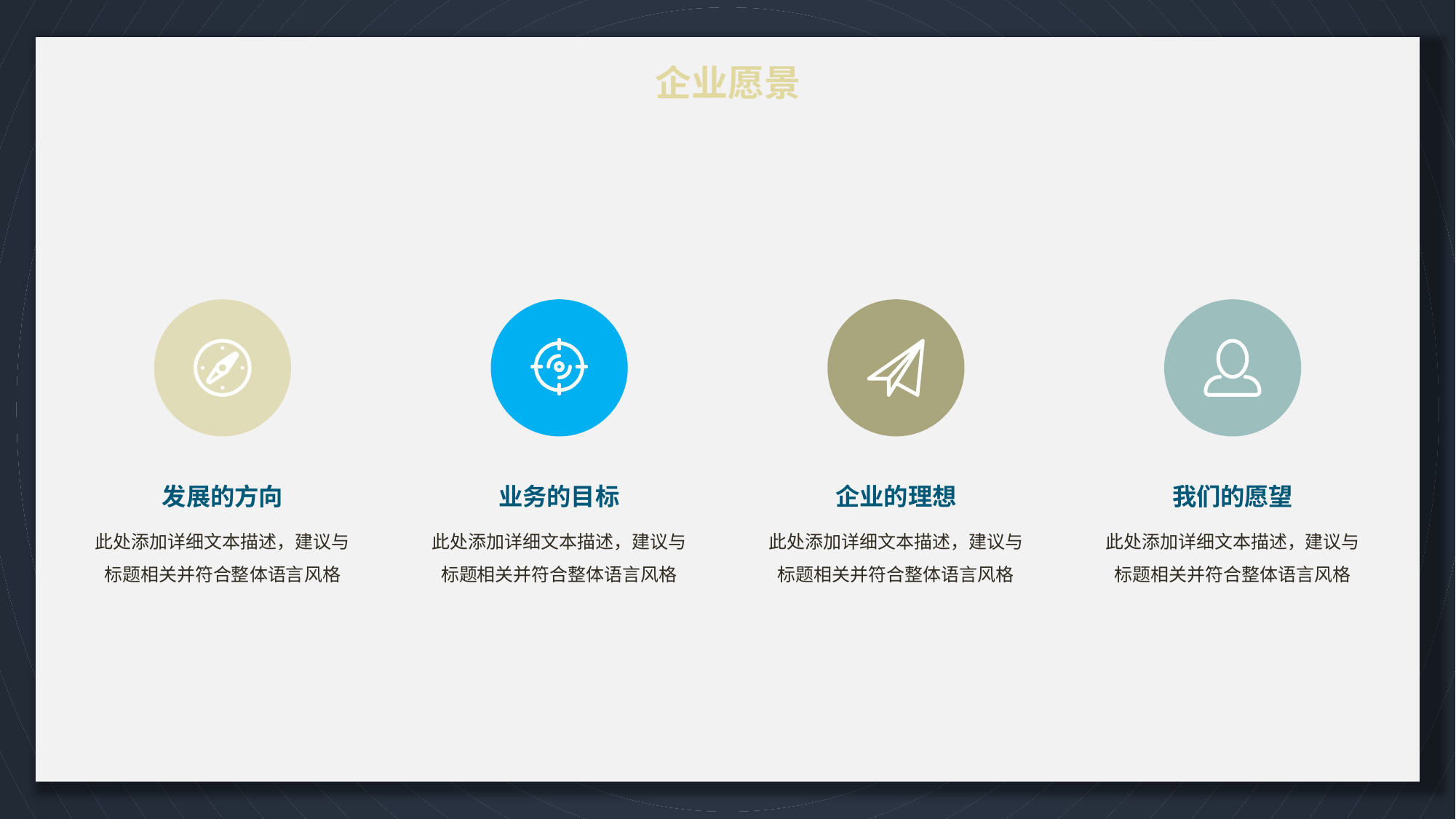

# 企业愿景

发展的方向
此处添加详细文本描述，建议与标题相关并符合整体语言风格
业务的目标
此处添加详细文本描述，建议与标题相关并符合整体语言风格
企业的理想
此处添加详细文本描述，建议与标题相关并符合整体语言风格
我们的愿望
此处添加详细文本描述，建议与标题相关并符合整体语言风格
11